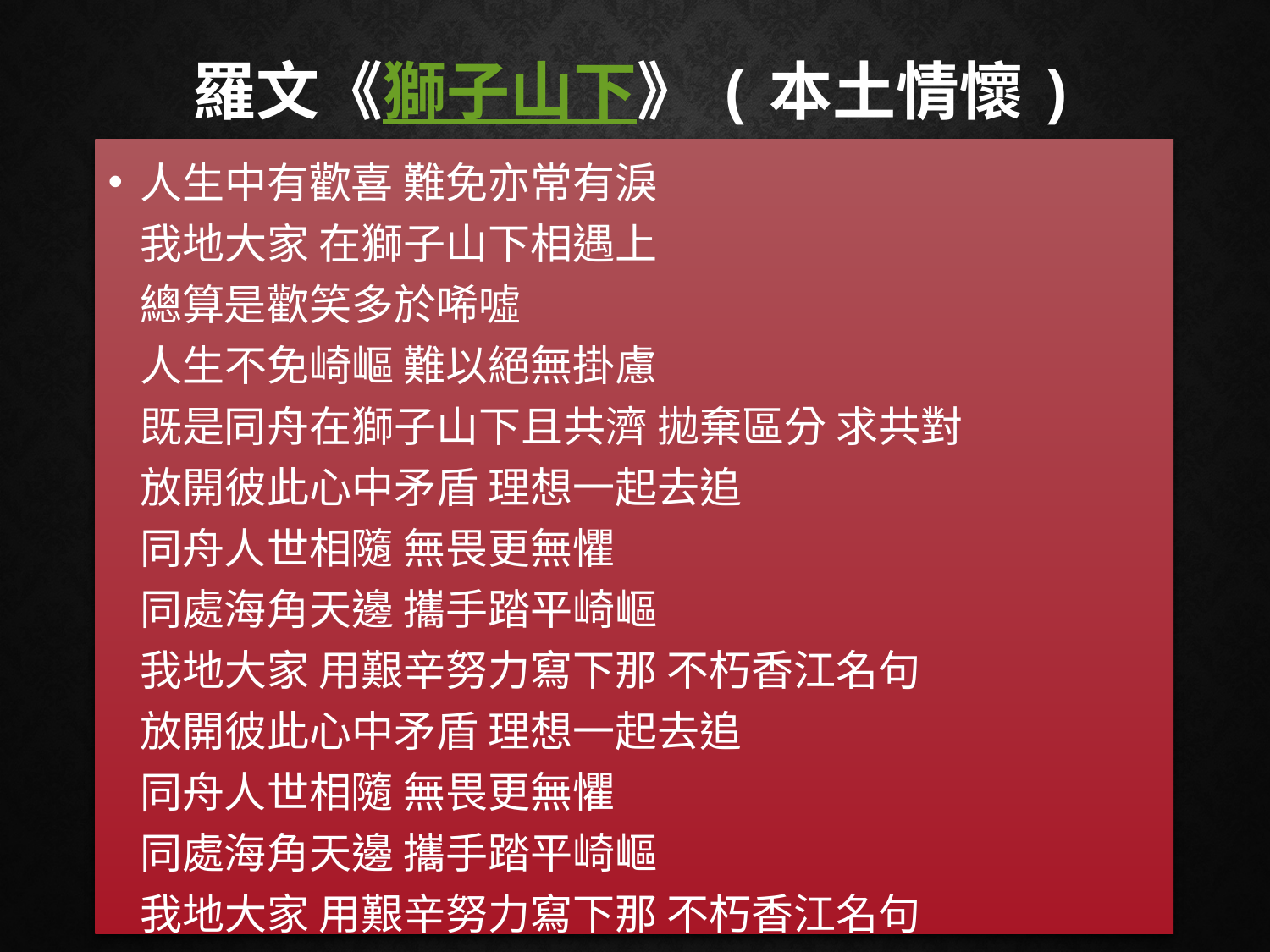

# 羅文《獅子山下》(本土情懷)
人生中有歡喜 難免亦常有淚
我地大家 在獅子山下相遇上
總算是歡笑多於唏噓
人生不免崎嶇 難以絕無掛慮
既是同舟在獅子山下且共濟 拋棄區分 求共對
放開彼此心中矛盾 理想一起去追
同舟人世相隨 無畏更無懼
同處海角天邊 攜手踏平崎嶇
我地大家 用艱辛努力寫下那 不朽香江名句
放開彼此心中矛盾 理想一起去追
同舟人世相隨 無畏更無懼
同處海角天邊 攜手踏平崎嶇
我地大家 用艱辛努力寫下那 不朽香江名句